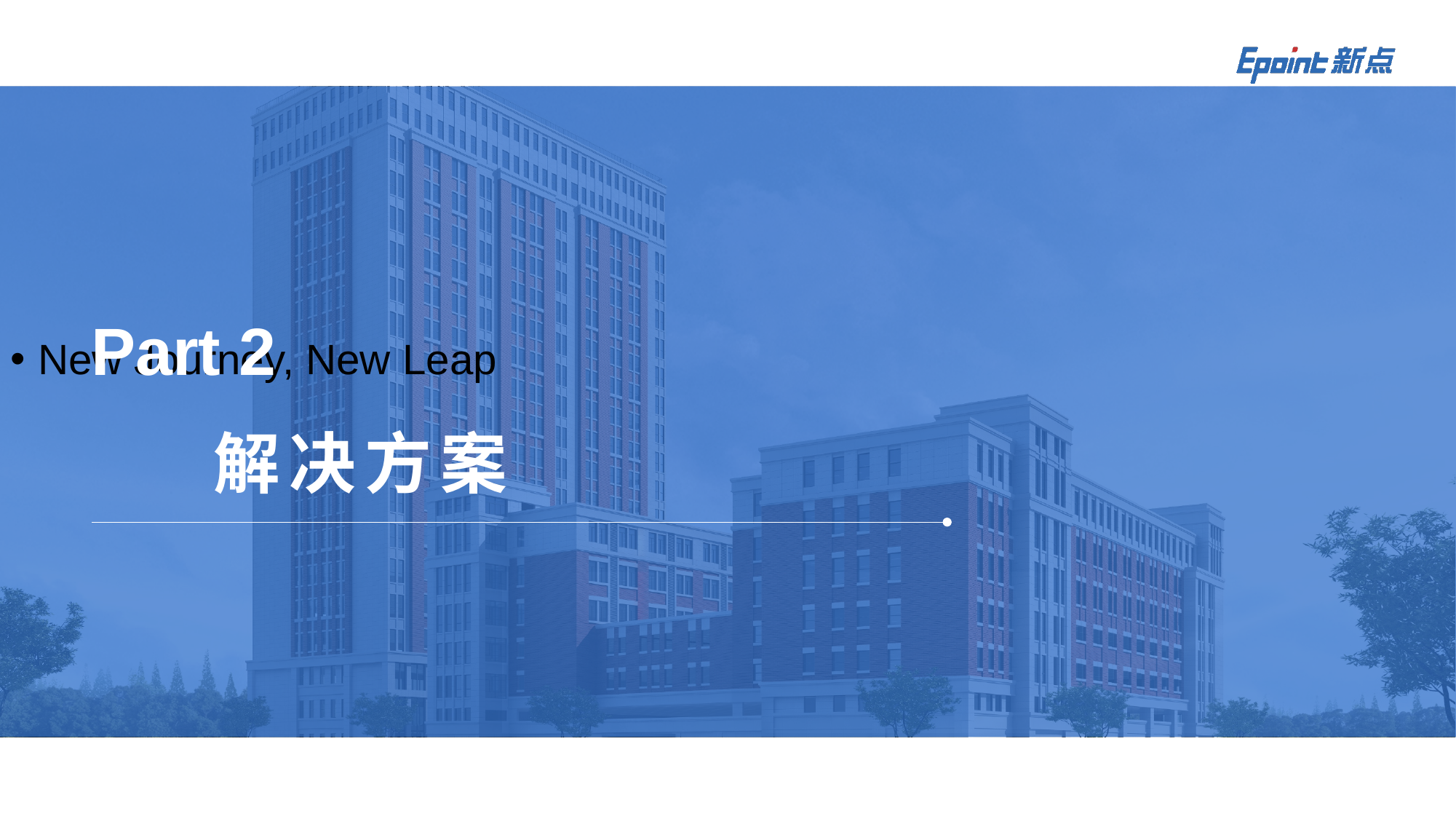

Part 2
New Journey, New Leap
解决方案